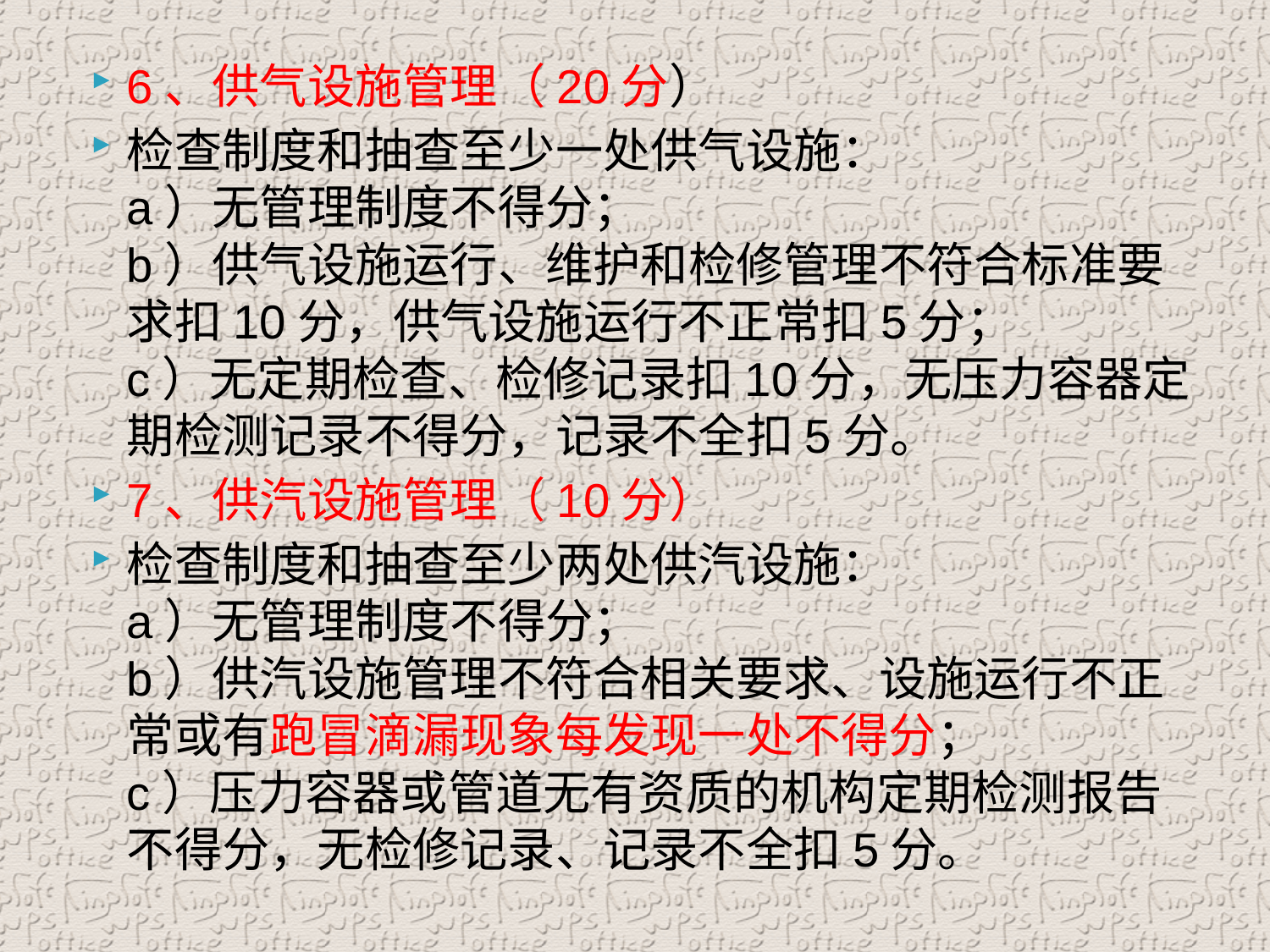

6、供气设施管理（20分）
检查制度和抽查至少一处供气设施：
a）无管理制度不得分；
b）供气设施运行、维护和检修管理不符合标准要求扣10分，供气设施运行不正常扣5分；
c）无定期检查、检修记录扣10分，无压力容器定期检测记录不得分，记录不全扣5分。
7、供汽设施管理（10分）
检查制度和抽查至少两处供汽设施：
a）无管理制度不得分；
b）供汽设施管理不符合相关要求、设施运行不正常或有跑冒滴漏现象每发现一处不得分；
c）压力容器或管道无有资质的机构定期检测报告不得分，无检修记录、记录不全扣5分。